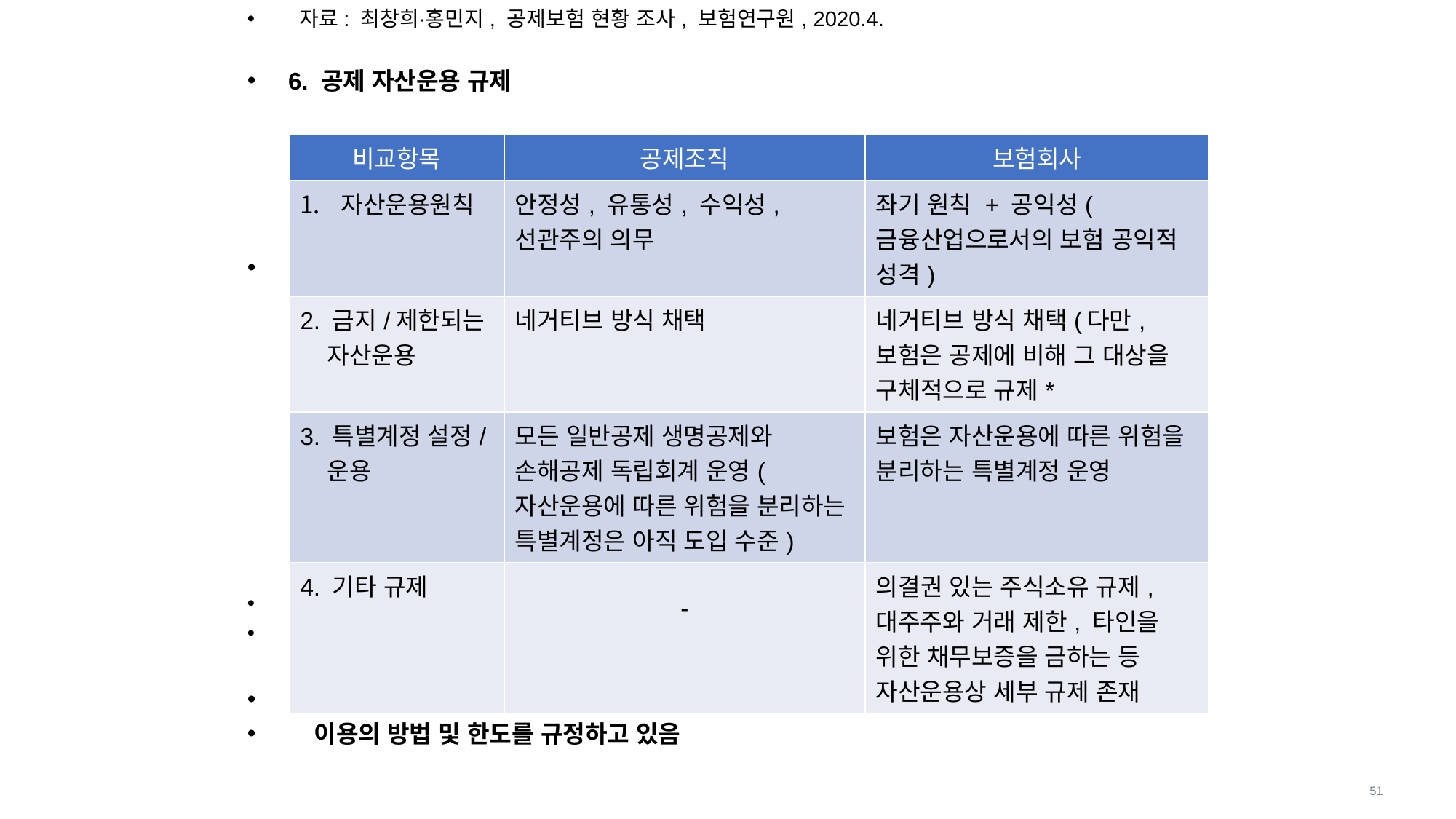

자료: 최창희∙홍민지, 공제보험 현황 조사, 보험연구원, 2020.4.

6. 공제 자산운용 규제

 * 상품∙유가증권에 대한 투기목적 자금대출, 정치자금 대출 및 자산운용의 안전성을 저해할
   우려가 있는 경우로만 제한

□ 보험과 일반공제는 공히 자산의 편중투자로 인한 손실을 예방하기 위하여 자산
   이용의 방법 및 한도를 규정하고 있음
| 비교항목 | 공제조직 | 보험회사 |
| --- | --- | --- |
| 자산운용원칙 | 안정성, 유통성, 수익성, 선관주의 의무 | 좌기 원칙 + 공익성(금융산업으로서의 보험 공익적 성격) |
| 2. 금지/제한되는 자산운용 | 네거티브 방식 채택 | 네거티브 방식 채택(다만, 보험은 공제에 비해 그 대상을 구체적으로 규제\* |
| 3. 특별계정 설정/ 운용 | 모든 일반공제 생명공제와 손해공제 독립회계 운영(자산운용에 따른 위험을 분리하는 특별계정은 아직 도입 수준) | 보험은 자산운용에 따른 위험을 분리하는 특별계정 운영 |
| 4. 기타 규제 | - | 의결권 있는 주식소유 규제, 대주주와 거래 제한, 타인을 위한 채무보증을 금하는 등 자산운용상 세부 규제 존재 |
51